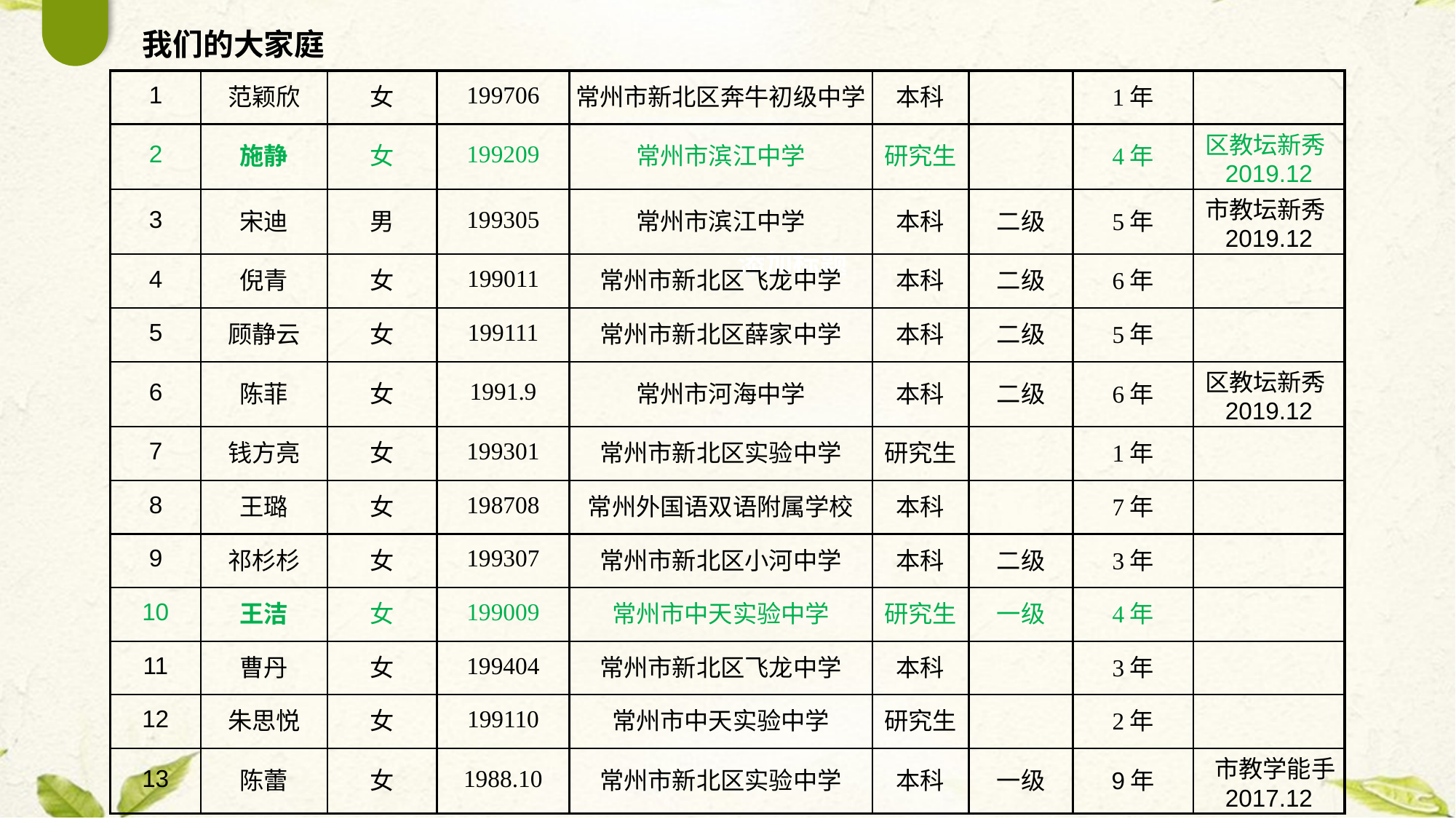

我们的大家庭
| 1 | 范颖欣 | 女 | 199706 | 常州市新北区奔牛初级中学 | 本科 |  | 1年 |  |
| --- | --- | --- | --- | --- | --- | --- | --- | --- |
| 2 | 施静 | 女 | 199209 | 常州市滨江中学 | 研究生 |  | 4年 | 区教坛新秀2019.12 |
| 3 | 宋迪 | 男 | 199305 | 常州市滨江中学 | 本科 | 二级 | 5年 | 市教坛新秀2019.12 |
| 4 | 倪青 | 女 | 199011 | 常州市新北区飞龙中学 | 本科 | 二级 | 6年 |  |
| 5 | 顾静云 | 女 | 199111 | 常州市新北区薛家中学 | 本科 | 二级 | 5年 |  |
| 6 | 陈菲 | 女 | 1991.9 | 常州市河海中学 | 本科 | 二级 | 6年 | 区教坛新秀2019.12 |
| 7 | 钱方亮 | 女 | 199301 | 常州市新北区实验中学 | 研究生 |  | 1年 |  |
| 8 | 王璐 | 女 | 198708 | 常州外国语双语附属学校 | 本科 |  | 7年 |  |
| 9 | 祁杉杉 | 女 | 199307 | 常州市新北区小河中学 | 本科 | 二级 | 3年 |  |
| 10 | 王洁 | 女 | 199009 | 常州市中天实验中学 | 研究生 | 一级 | 4年 |  |
| 11 | 曹丹 | 女 | 199404 | 常州市新北区飞龙中学 | 本科 |  | 3年 |  |
| 12 | 朱思悦 | 女 | 199110 | 常州市中天实验中学 | 研究生 |  | 2年 |  |
| 13 | 陈蕾 | 女 | 1988.10 | 常州市新北区实验中学 | 本科 | 一级 | 9年 | 市教学能手 2017.12 |
添加标题